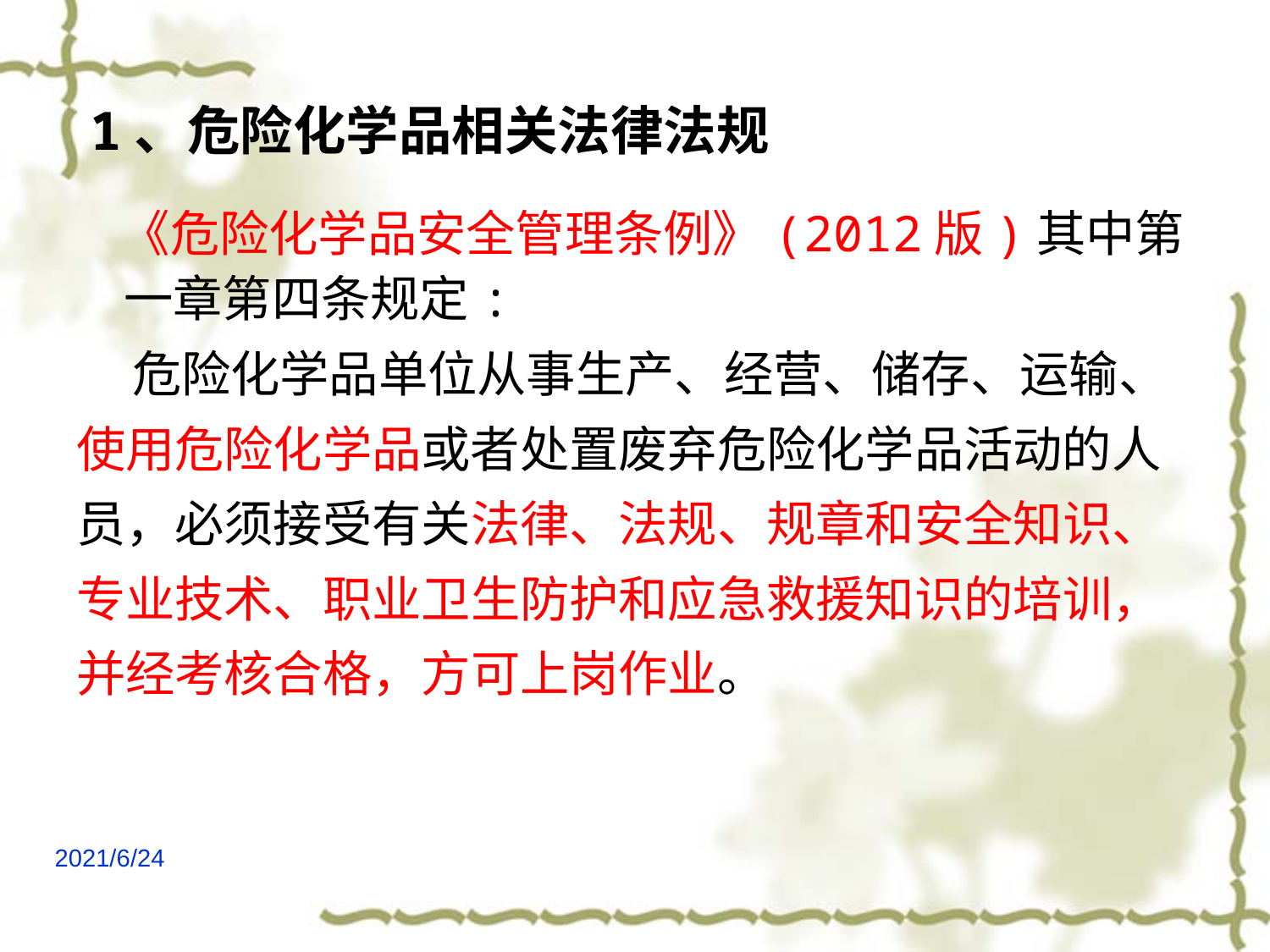

1、危险化学品相关法律法规
   《危险化学品安全管理条例》(2012版)其中第一章第四条规定:
    危险化学品单位从事生产、经营、储存、运输、
使用危险化学品或者处置废弃危险化学品活动的人
员，必须接受有关法律、法规、规章和安全知识、
专业技术、职业卫生防护和应急救援知识的培训，
并经考核合格，方可上岗作业。
2021/6/24